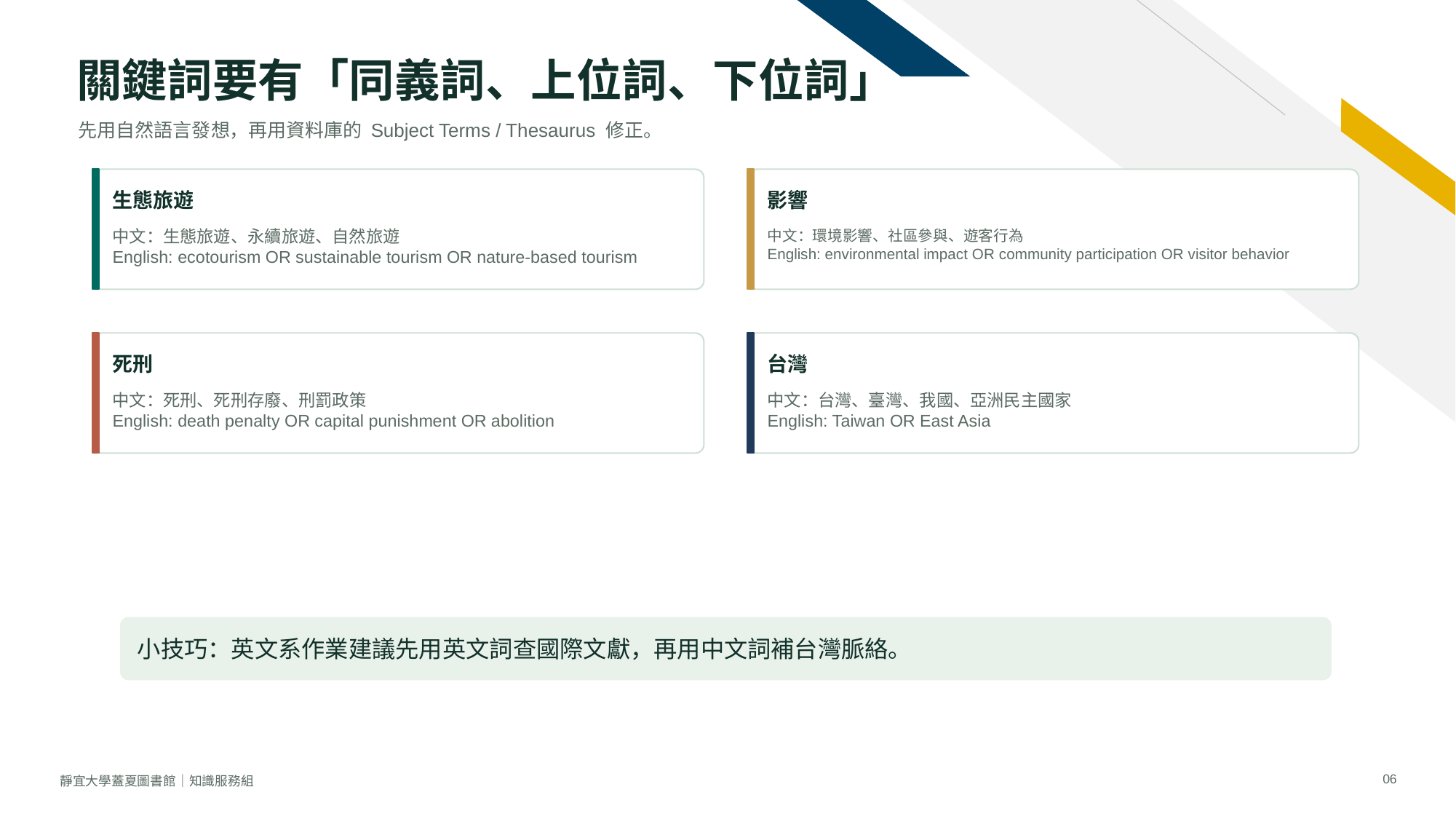

關鍵詞要有「同義詞、上位詞、下位詞」
先用自然語言發想，再用資料庫的 Subject Terms / Thesaurus 修正。

生態旅遊
影響
中文：生態旅遊、永續旅遊、自然旅遊
English: ecotourism OR sustainable tourism OR nature-based tourism
中文：環境影響、社區參與、遊客行為
English: environmental impact OR community participation OR visitor behavior

死刑
台灣
中文：死刑、死刑存廢、刑罰政策
English: death penalty OR capital punishment OR abolition
中文：台灣、臺灣、我國、亞洲民主國家
English: Taiwan OR East Asia

小技巧：英文系作業建議先用英文詞查國際文獻，再用中文詞補台灣脈絡。
06
靜宜大學蓋夏圖書館｜知識服務組